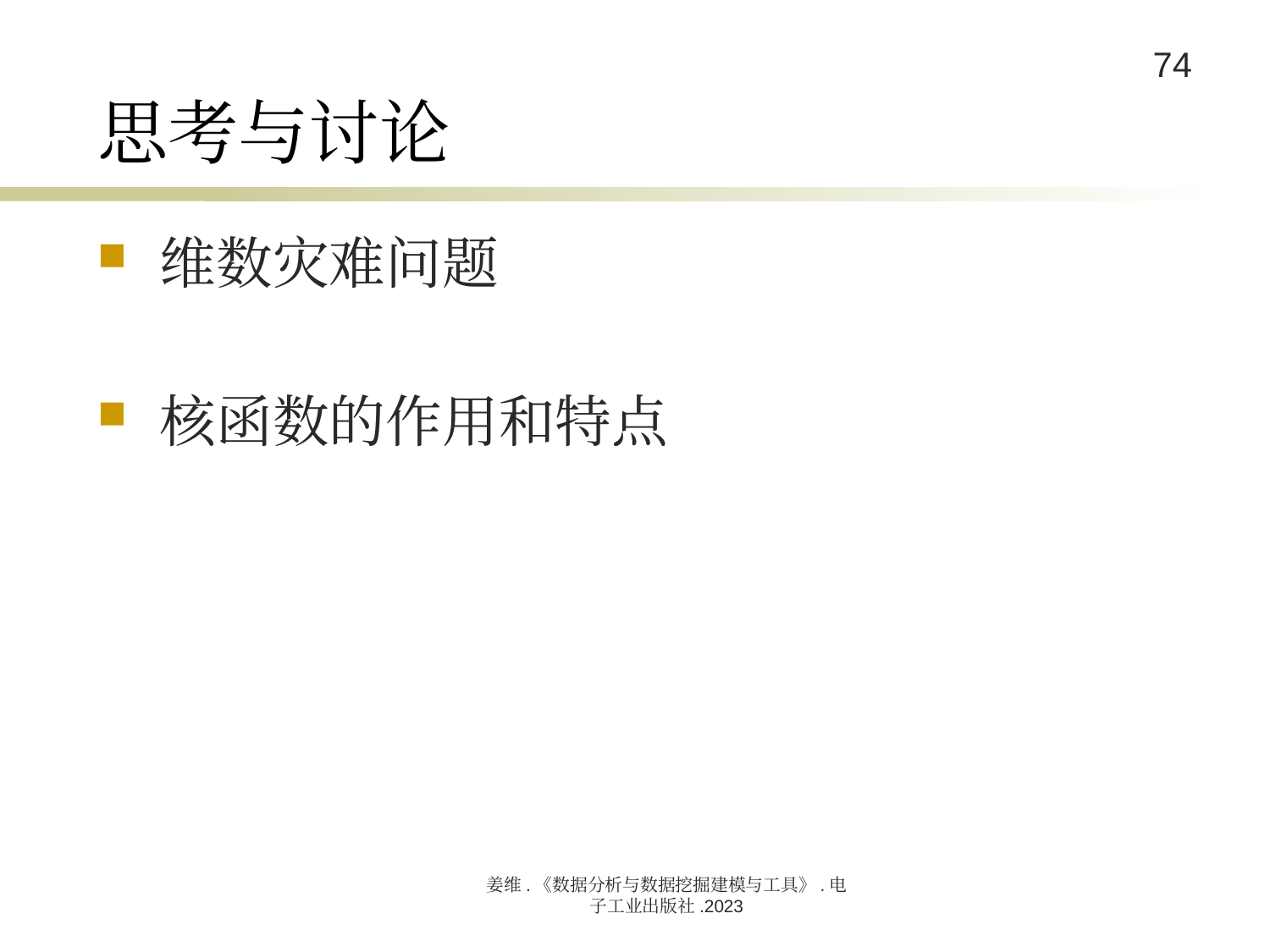

# 思考与讨论
维数灾难问题

核函数的作用和特点
姜维.《数据分析与数据挖掘建模与工具》.电子工业出版社.2023